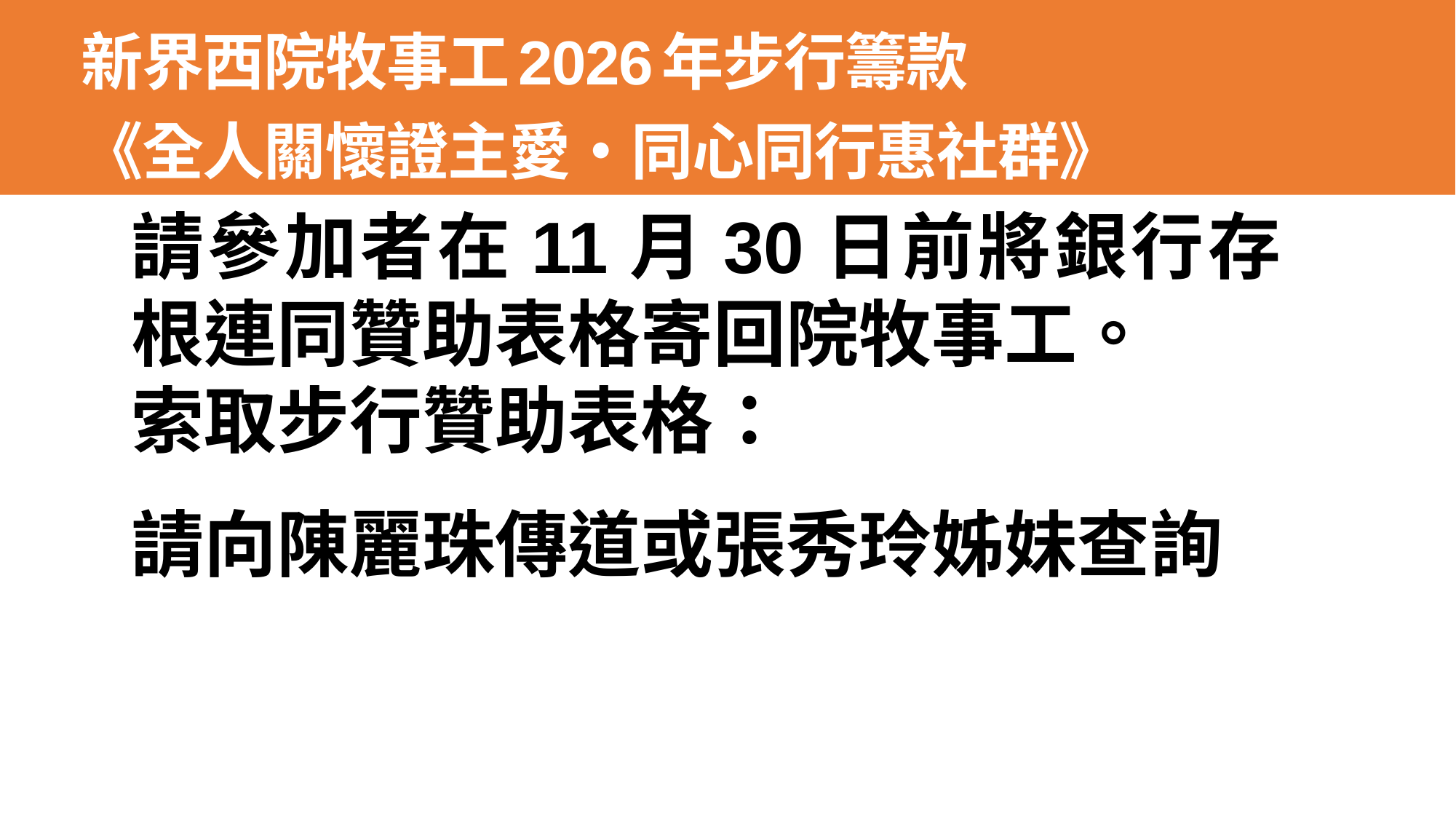

新界西院牧事工2026年步行籌款
《全人關懷證主愛‧同心同行惠社群》
請參加者在11月30日前將銀行存根連同贊助表格寄回院牧事工。
索取步行贊助表格：
請向陳麗珠傳道或張秀玲姊妹查詢